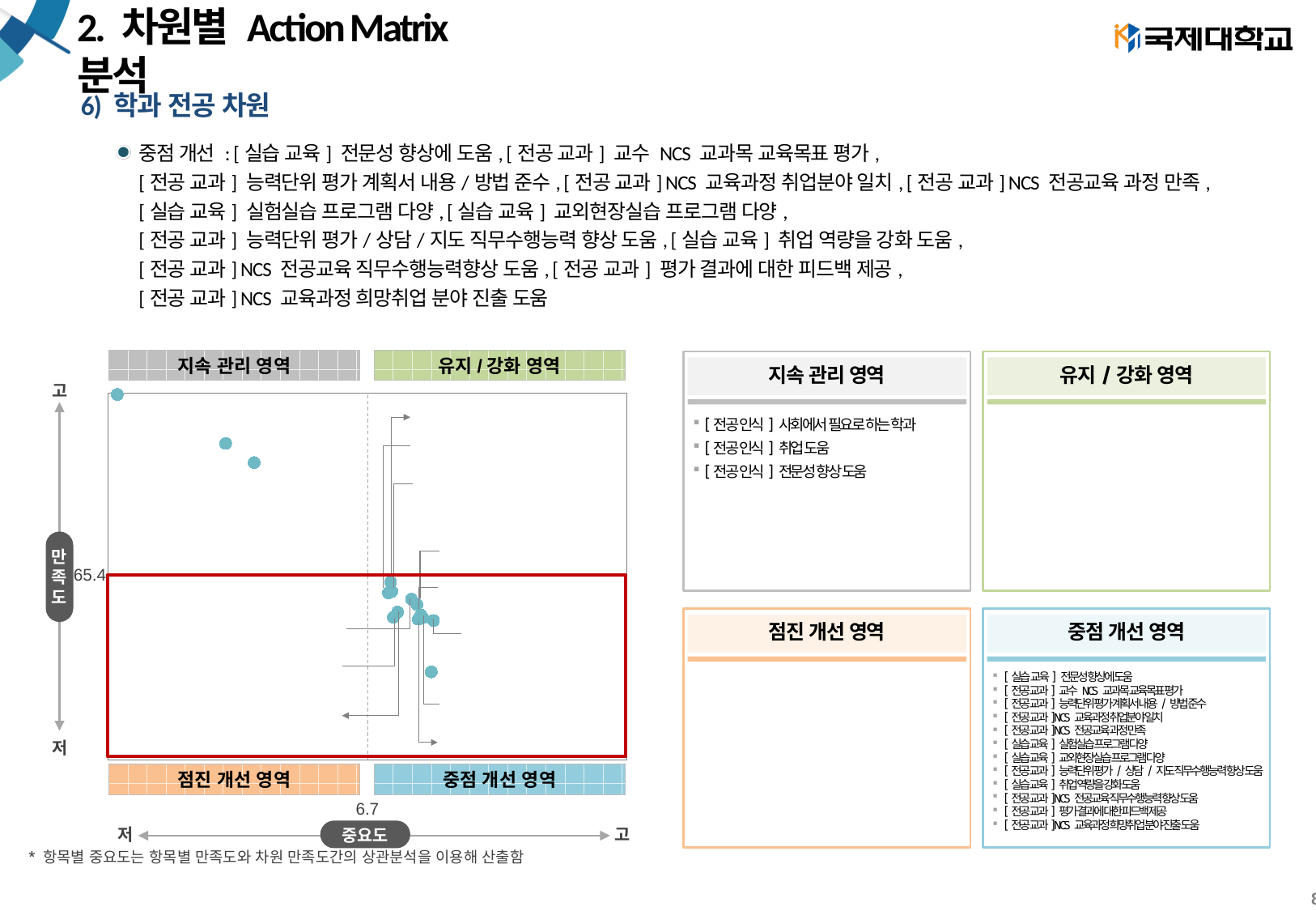

# 2. 차원별 Action Matrix 분석
6) 학과 전공 차원
중점 개선 : [실습 교육] 전문성 향상에 도움, [전공 교과] 교수 NCS 교과목 교육목표 평가,
[전공 교과] 능력단위 평가 계획서 내용/방법 준수, [전공 교과] NCS 교육과정 취업분야 일치, [전공 교과] NCS 전공교육 과정 만족,
[실습 교육] 실험실습 프로그램 다양, [실습 교육] 교외현장실습 프로그램 다양,
[전공 교과] 능력단위 평가/상담/지도 직무수행능력 향상 도움, [실습 교육] 취업 역량을 강화 도움,
[전공 교과] NCS 전공교육 직무수행능력향상 도움, [전공 교과] 평가 결과에 대한 피드백 제공,
[전공 교과] NCS 교육과정 희망취업 분야 진출 도움

### Chart

| Category | Y축 |
|---|---|
지속 관리 영역
유지/강화 영역

지속 관리 영역

유지/강화 영역

고
만
족
도
저
[전공 인식] 사회에서 필요로 하는 학과
[전공 인식] 취업 도움
[전공 인식] 전문성 향상 도움

65.4

점진 개선 영역

중점 개선 영역

[실습  교육]  전문성 향상에 도움
[전공 교과] 교수 NCS 교과목 교육목표 평가
[전공 교과] 능력단위 평가 계획서 내용/방법 준수
[전공 교과] NCS 교육과정 취업분야 일치
[전공 교과] NCS 전공교육 과정 만족
[실습 교육] 실험실습 프로그램 다양
[실습 교육] 교외현장실습 프로그램 다양
[전공 교과] 능력단위 평가/상담/지도 직무수행능력 향상 도움
[실습 교육] 취업 역량을 강화 도움
[전공 교과] NCS 전공교육 직무수행능력 향상 도움
[전공 교과] 평가 결과에 대한 피드백 제공
[전공 교과] NCS 교육과정 희망취업 분야 진출 도움
점진 개선 영역
중점 개선 영역
6.7
중요도
저
고
* 항목별 중요도는 항목별 만족도와 차원 만족도간의 상관분석을 이용해 산출함